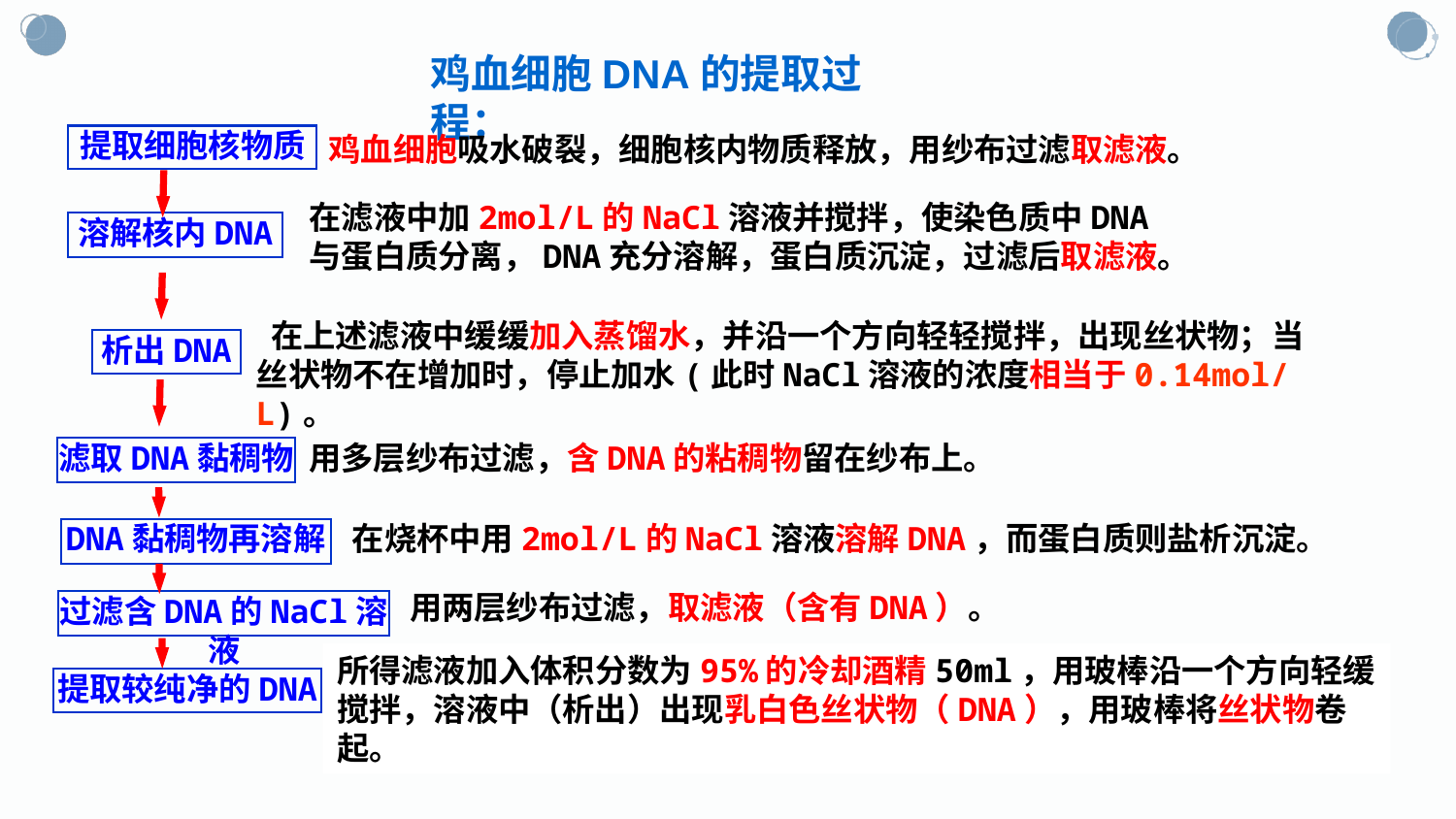

鸡血细胞DNA的提取过程：
鸡血细胞吸水破裂，细胞核内物质释放，用纱布过滤取滤液。
提取细胞核物质

在滤液中加2mol/L的NaCl溶液并搅拌，使染色质中DNA
与蛋白质分离，DNA充分溶解，蛋白质沉淀，过滤后取滤液。
溶解核内DNA

 在上述滤液中缓缓加入蒸馏水，并沿一个方向轻轻搅拌，出现丝状物；当丝状物不在增加时，停止加水(此时NaCl溶液的浓度相当于0.14mol/L)。
析出DNA

用多层纱布过滤，含DNA的粘稠物留在纱布上。
滤取DNA黏稠物

在烧杯中用2mol/L的NaCl溶液溶解DNA，而蛋白质则盐析沉淀。
DNA黏稠物再溶解

用两层纱布过滤，取滤液（含有DNA）。
过滤含DNA的NaCl溶液

所得滤液加入体积分数为95%的冷却酒精50ml，用玻棒沿一个方向轻缓搅拌，溶液中（析出）出现乳白色丝状物（DNA），用玻棒将丝状物卷起。
提取较纯净的DNA